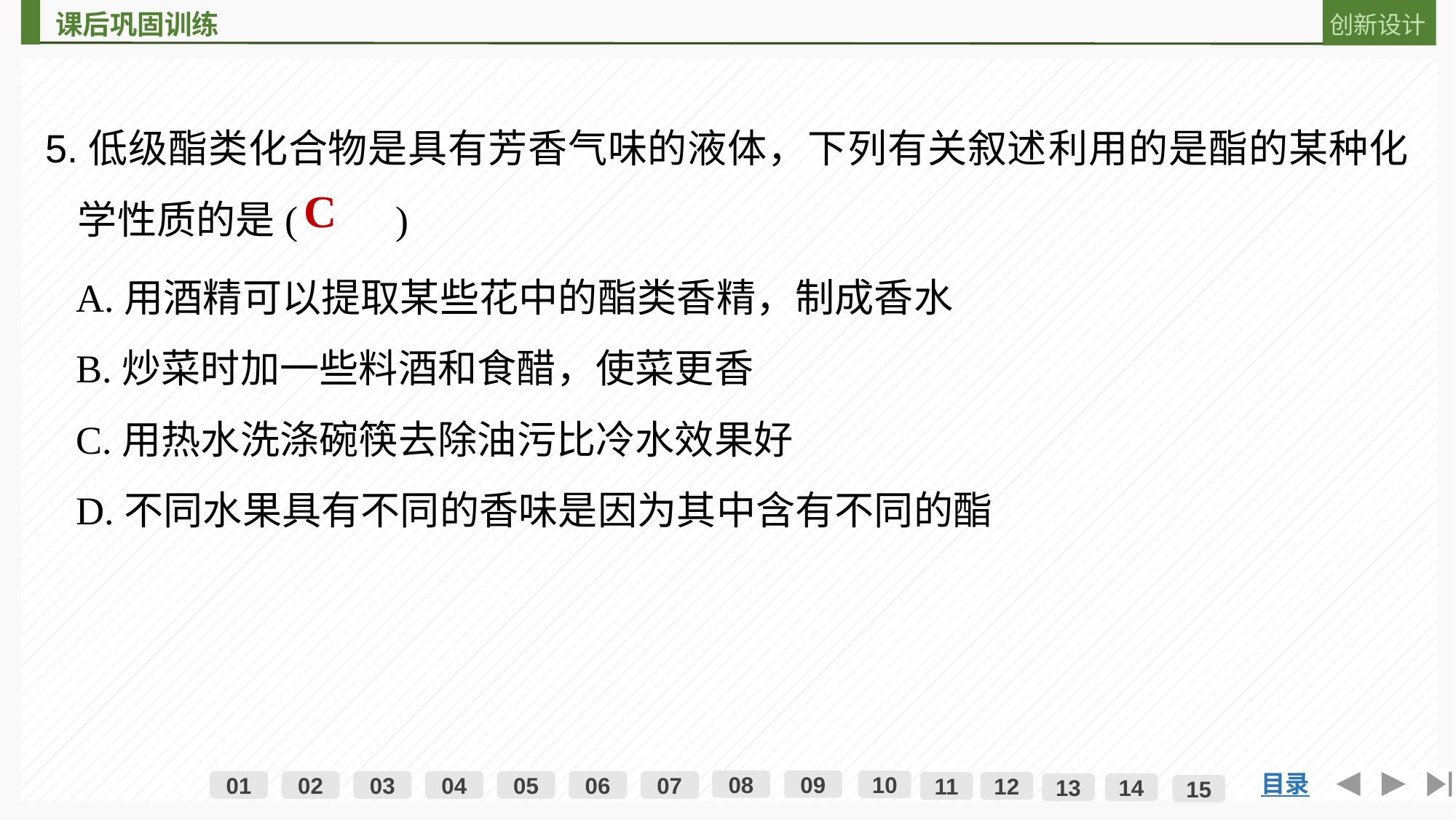

5.低级酯类化合物是具有芳香气味的液体，下列有关叙述利用的是酯的某种化学性质的是(　　)
C
A.用酒精可以提取某些花中的酯类香精，制成香水
B.炒菜时加一些料酒和食醋，使菜更香
C.用热水洗涤碗筷去除油污比冷水效果好
D.不同水果具有不同的香味是因为其中含有不同的酯